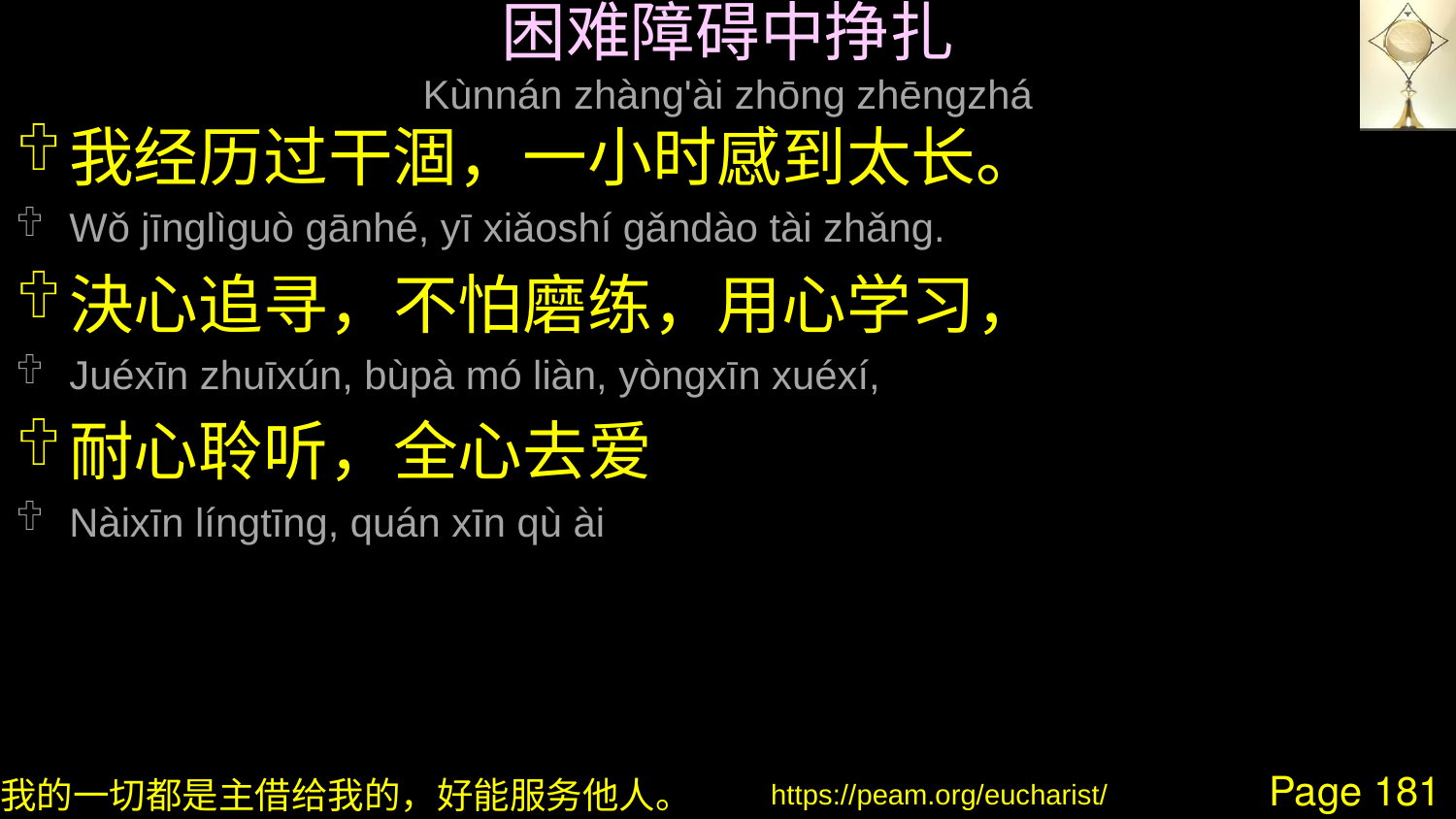

# 困难障碍中挣扎 Kùnnán zhàng'ài zhōng zhēngzhá
我经历过干涸，一小时感到太长。
Wǒ jīnglìguò gānhé, yī xiǎoshí gǎndào tài zhǎng.
決心追寻，不怕磨练，用心学习，
Juéxīn zhuīxún, bùpà mó liàn, yòngxīn xuéxí,
耐心聆听，全心去爱
Nàixīn língtīng, quán xīn qù ài